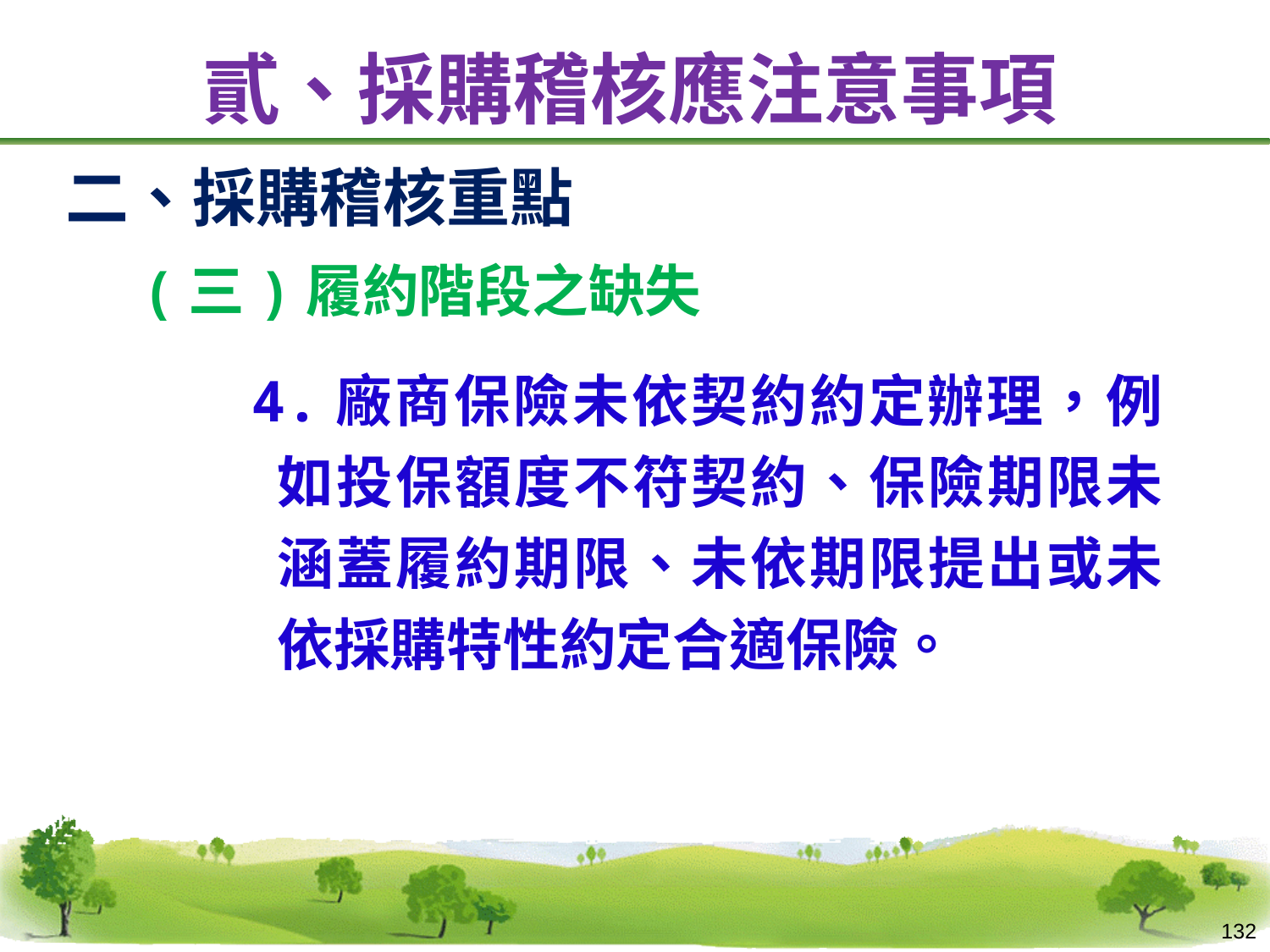

# 貳、採購稽核應注意事項
二、採購稽核重點
(三)履約階段之缺失
   4.廠商保險未依契約約定辦理，例如投保額度不符契約、保險期限未涵蓋履約期限、未依期限提出或未依採購特性約定合適保險。

132